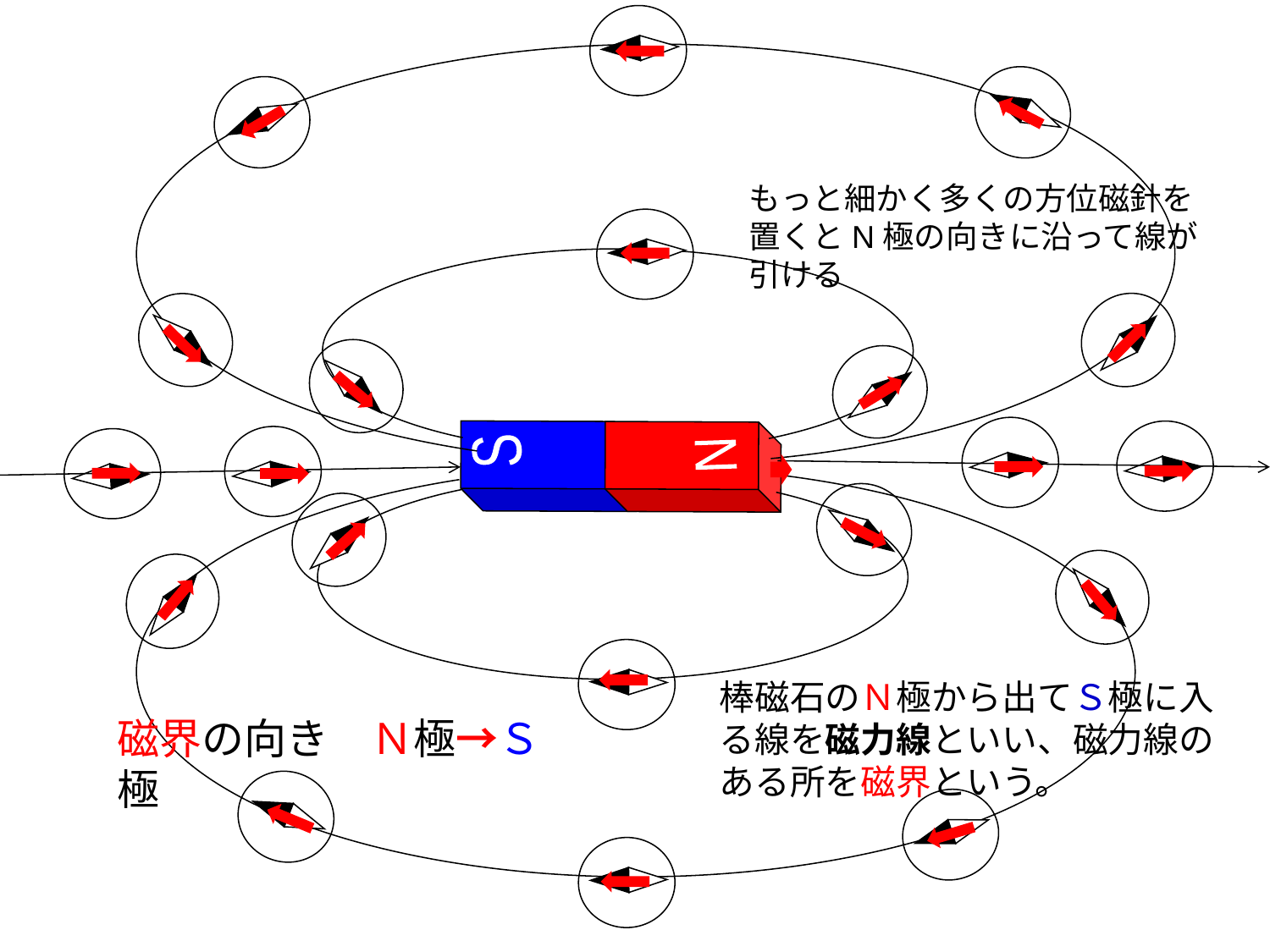

もっと細かく多くの方位磁針を置くとN極の向きに沿って線が引ける

N
S

棒磁石のＮ極から出てＳ極に入る線を磁力線といい、磁力線のある所を磁界という。
磁界の向き　Ｎ極→Ｓ極